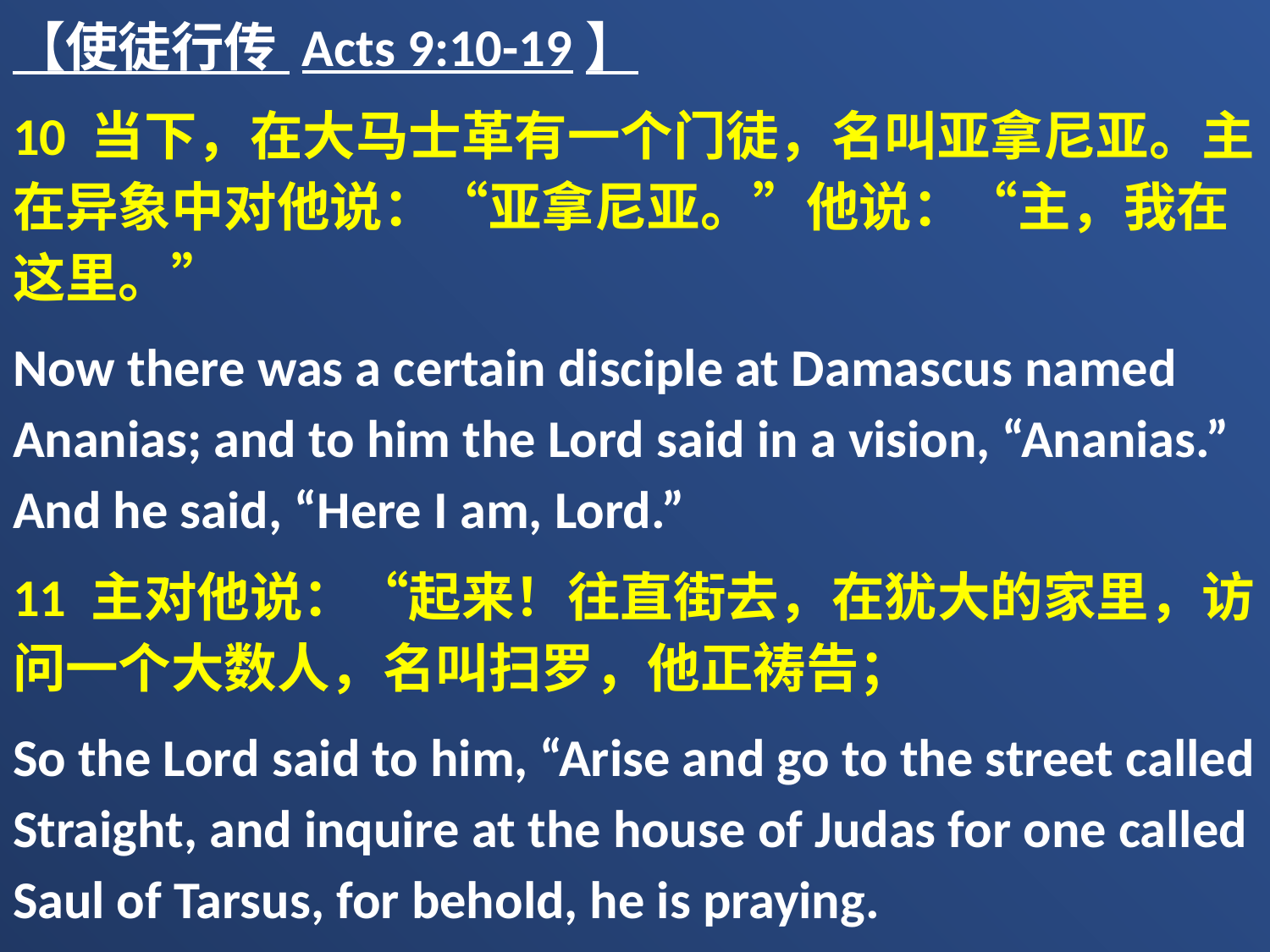

【使徒行传 Acts 9:10-19】
10 当下，在大马士革有一个门徒，名叫亚拿尼亚。主在异象中对他说：“亚拿尼亚。”他说：“主，我在这里。”
Now there was a certain disciple at Damascus named Ananias; and to him the Lord said in a vision, “Ananias.” And he said, “Here I am, Lord.”
11 主对他说：“起来！往直街去，在犹大的家里，访问一个大数人，名叫扫罗，他正祷告；
So the Lord said to him, “Arise and go to the street called Straight, and inquire at the house of Judas for one called Saul of Tarsus, for behold, he is praying.